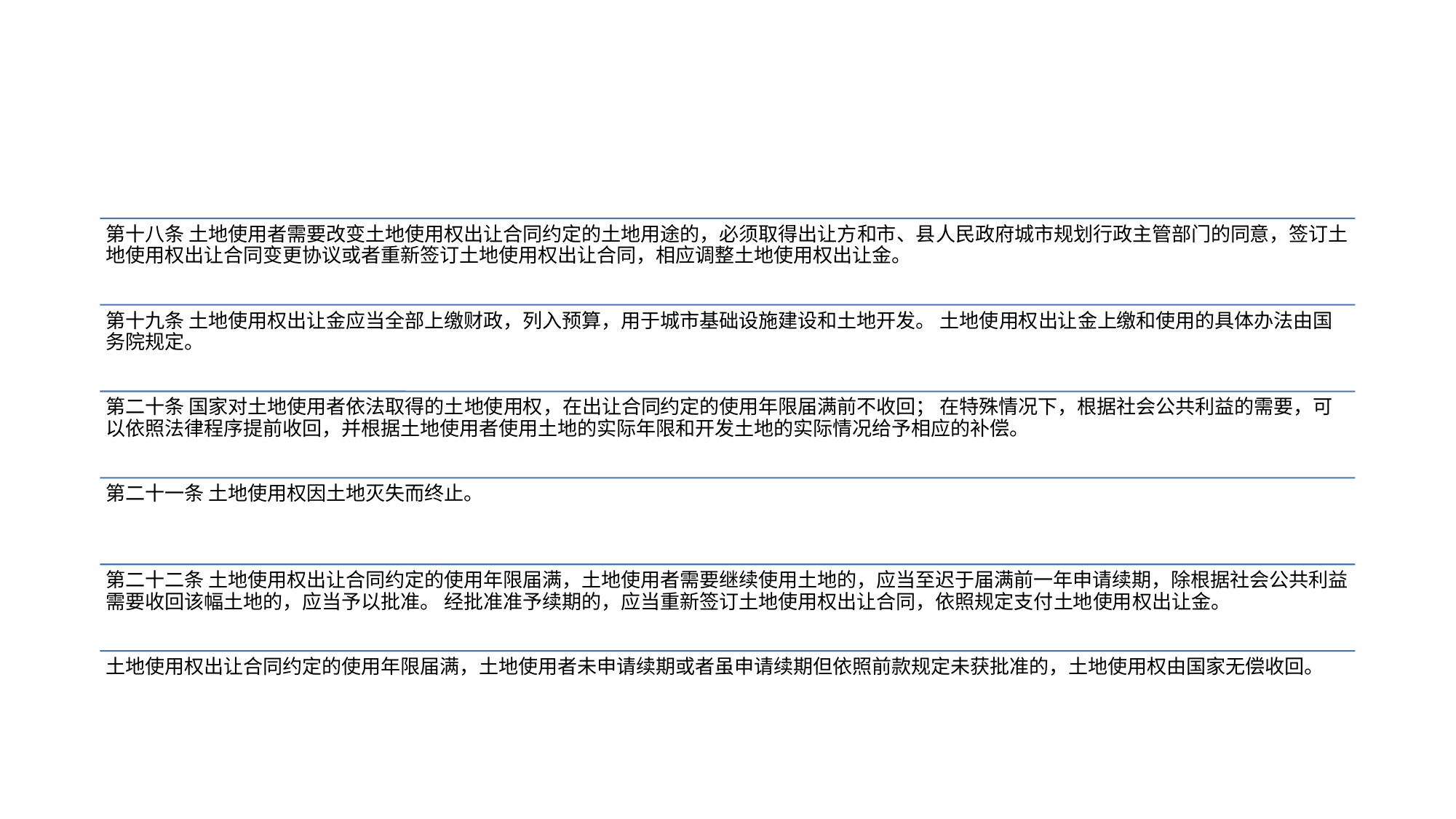

第十八条 土地使用者需要改变土地使用权出让合同约定的土地用途的，必须取得出让方和市、县人民政府城市规划行政主管部门的同意，签订土地使用权出让合同变更协议或者重新签订土地使用权出让合同，相应调整土地使用权出让金。
第十九条 土地使用权出让金应当全部上缴财政，列入预算，用于城市基础设施建设和土地开发。 土地使用权出让金上缴和使用的具体办法由国务院规定。
第二十条 国家对土地使用者依法取得的土地使用权，在出让合同约定的使用年限届满前不收回； 在特殊情况下，根据社会公共利益的需要，可以依照法律程序提前收回，并根据土地使用者使用土地的实际年限和开发土地的实际情况给予相应的补偿。
第二十一条 土地使用权因土地灭失而终止。
第二十二条 土地使用权出让合同约定的使用年限届满，土地使用者需要继续使用土地的，应当至迟于届满前一年申请续期，除根据社会公共利益需要收回该幅土地的，应当予以批准。 经批准准予续期的，应当重新签订土地使用权出让合同，依照规定支付土地使用权出让金。
土地使用权出让合同约定的使用年限届满，土地使用者未申请续期或者虽申请续期但依照前款规定未获批准的，土地使用权由国家无偿收回。